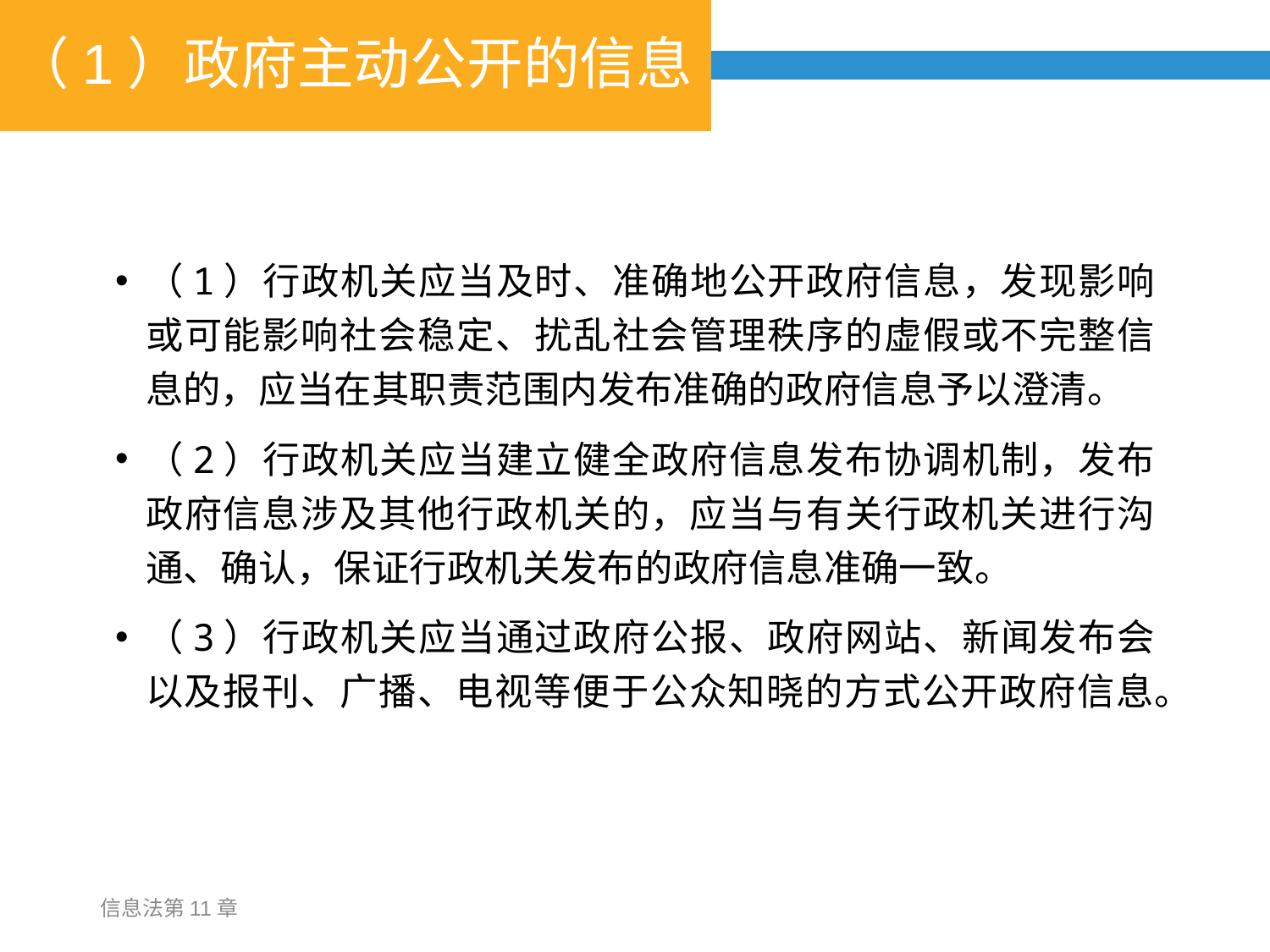

# （1）政府主动公开的信息
（1）行政机关应当及时、准确地公开政府信息，发现影响或可能影响社会稳定、扰乱社会管理秩序的虚假或不完整信息的，应当在其职责范围内发布准确的政府信息予以澄清。
（2）行政机关应当建立健全政府信息发布协调机制，发布政府信息涉及其他行政机关的，应当与有关行政机关进行沟通、确认，保证行政机关发布的政府信息准确一致。
（3）行政机关应当通过政府公报、政府网站、新闻发布会以及报刊、广播、电视等便于公众知晓的方式公开政府信息。

信息法第11章